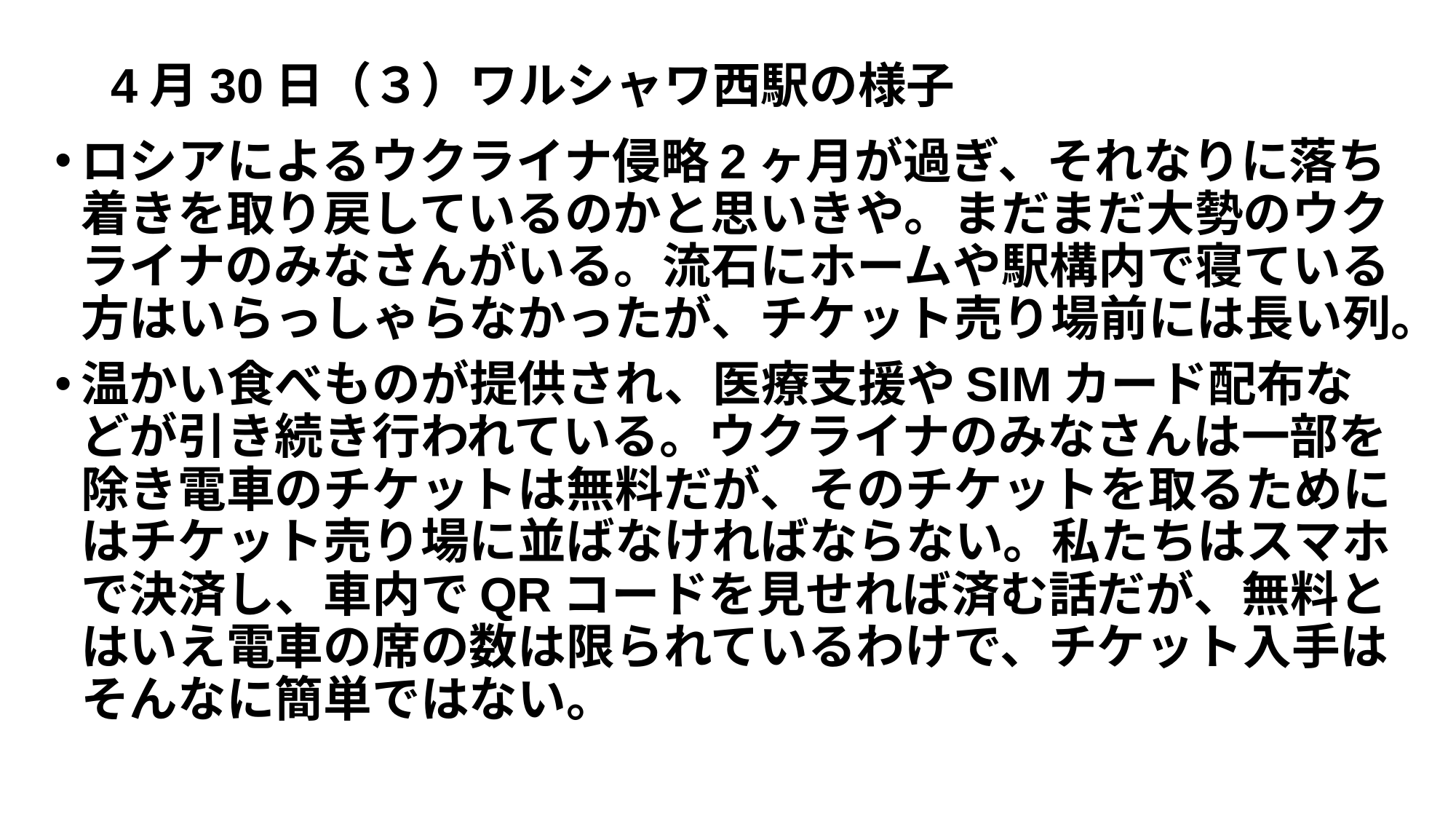

# 4月30日（３）ワルシャワ西駅の様子
ロシアによるウクライナ侵略2ヶ月が過ぎ、それなりに落ち着きを取り戻しているのかと思いきや。まだまだ大勢のウクライナのみなさんがいる。流石にホームや駅構内で寝ている方はいらっしゃらなかったが、チケット売り場前には長い列。
温かい食べものが提供され、医療支援やSIMカード配布などが引き続き行われている。ウクライナのみなさんは一部を除き電車のチケットは無料だが、そのチケットを取るためにはチケット売り場に並ばなければならない。私たちはスマホで決済し、車内でQRコードを見せれば済む話だが、無料とはいえ電車の席の数は限られているわけで、チケット入手はそんなに簡単ではない。